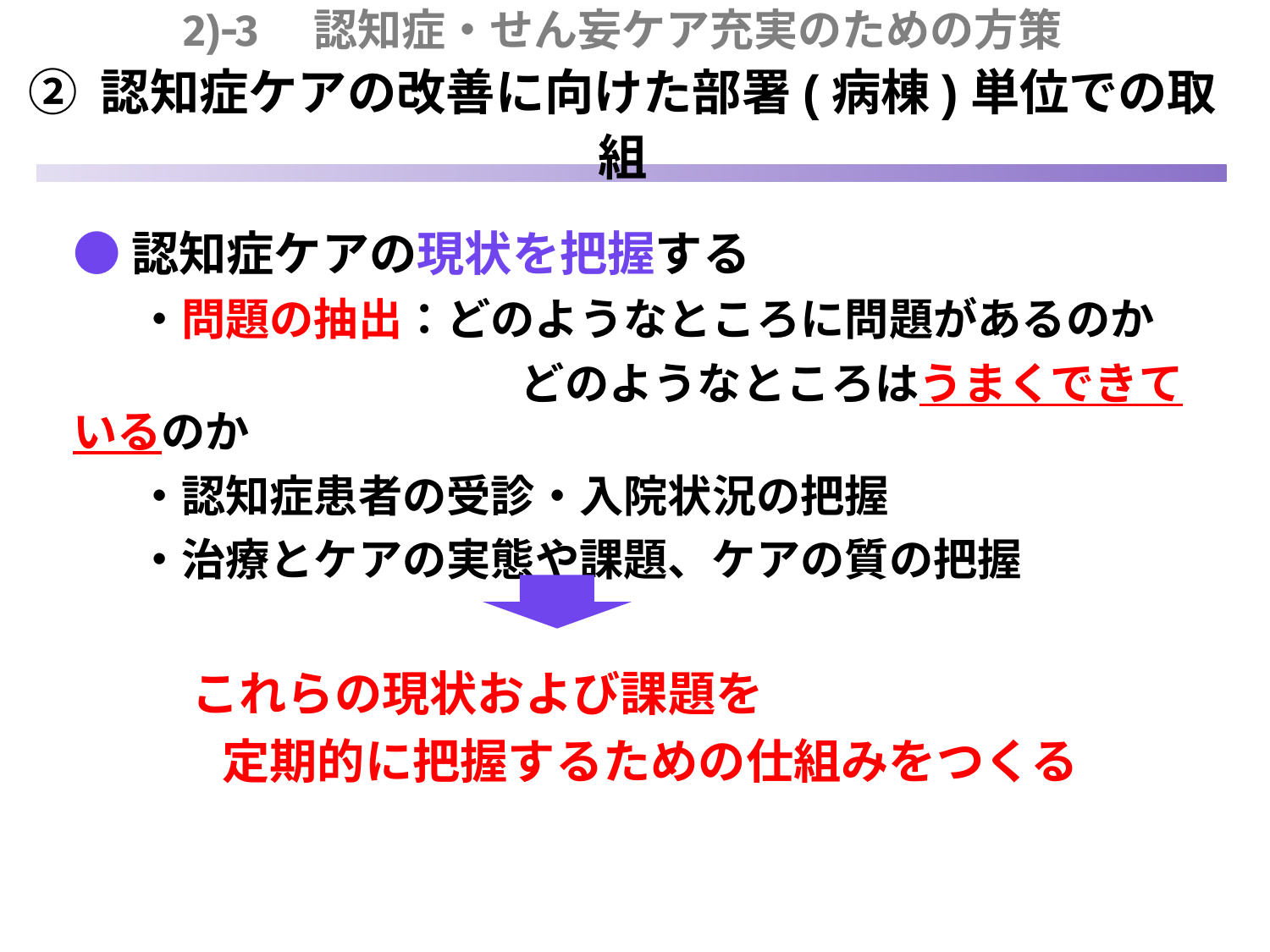

2)-3　認知症・せん妄ケア充実のための方策
② 認知症ケアの改善に向けた部署(病棟)単位での取組

●認知症ケアの現状を把握する
　  ・問題の抽出：どのようなところに問題があるのか
　　　　　　　　　     どのようなところはうまくできているのか
　  ・認知症患者の受診・入院状況の把握
　  ・治療とケアの実態や課題、ケアの質の把握

          これらの現状および課題を
定期的に把握するための仕組みをつくる